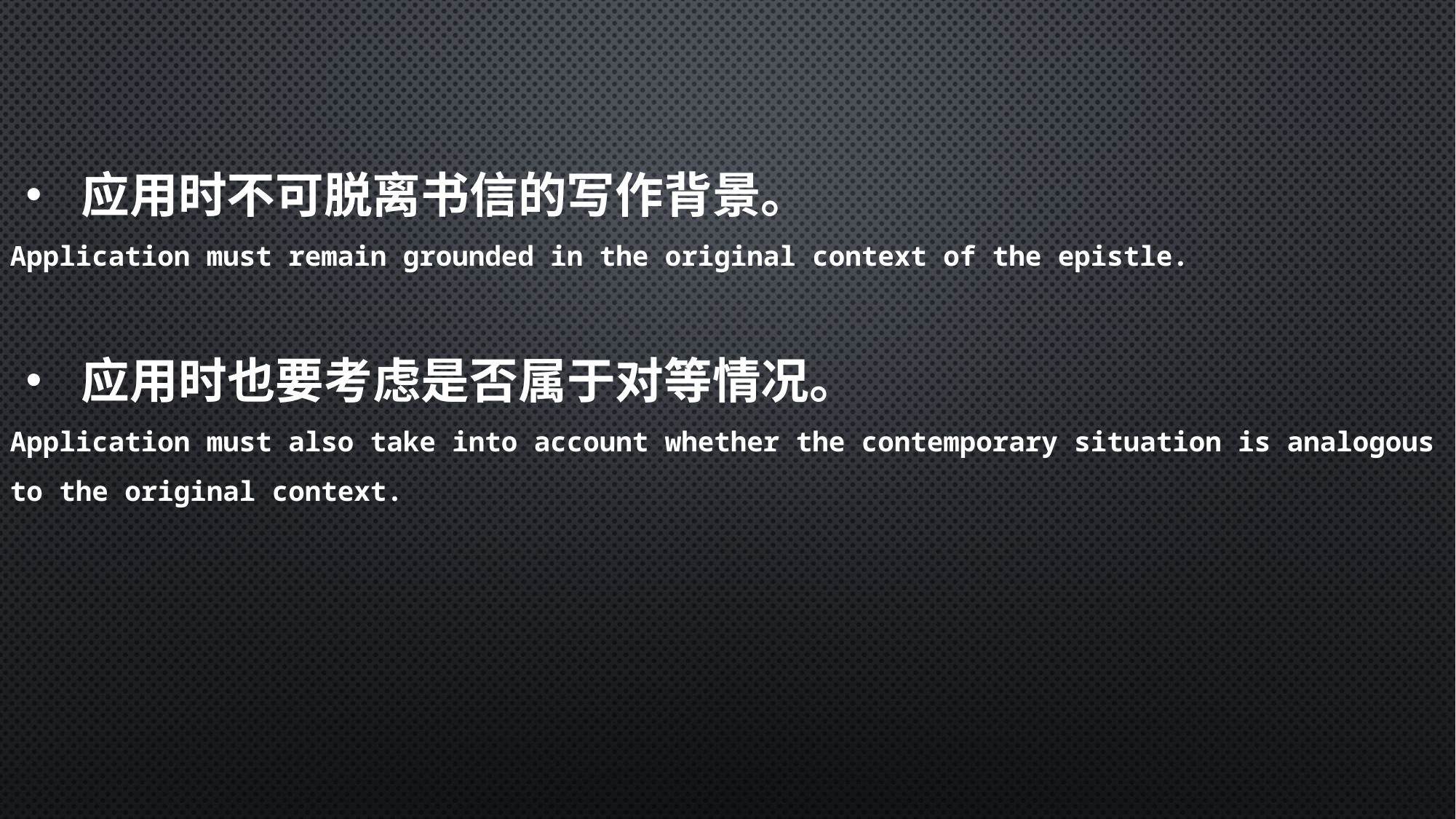

• 应用时不可脱离书信的写作背景。
Application must remain grounded in the original context of the epistle.

• 应用时也要考虑是否属于对等情况。
Application must also take into account whether the contemporary situation is analogous to the original context.